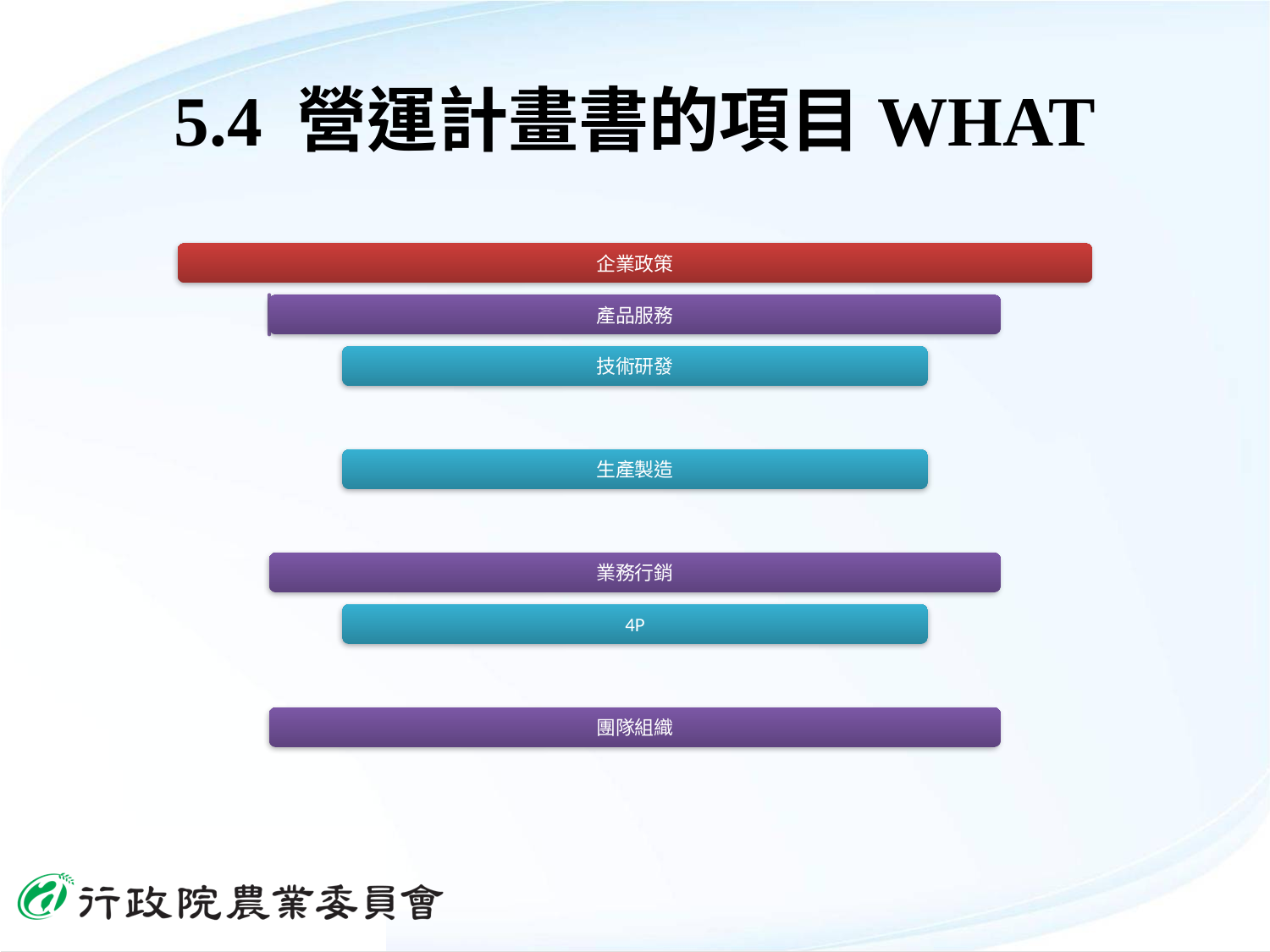

# 5.4 營運計畫書的項目WHAT
企業政策
產品服務
技術研發
生產製造
業務行銷
4P
團隊組織